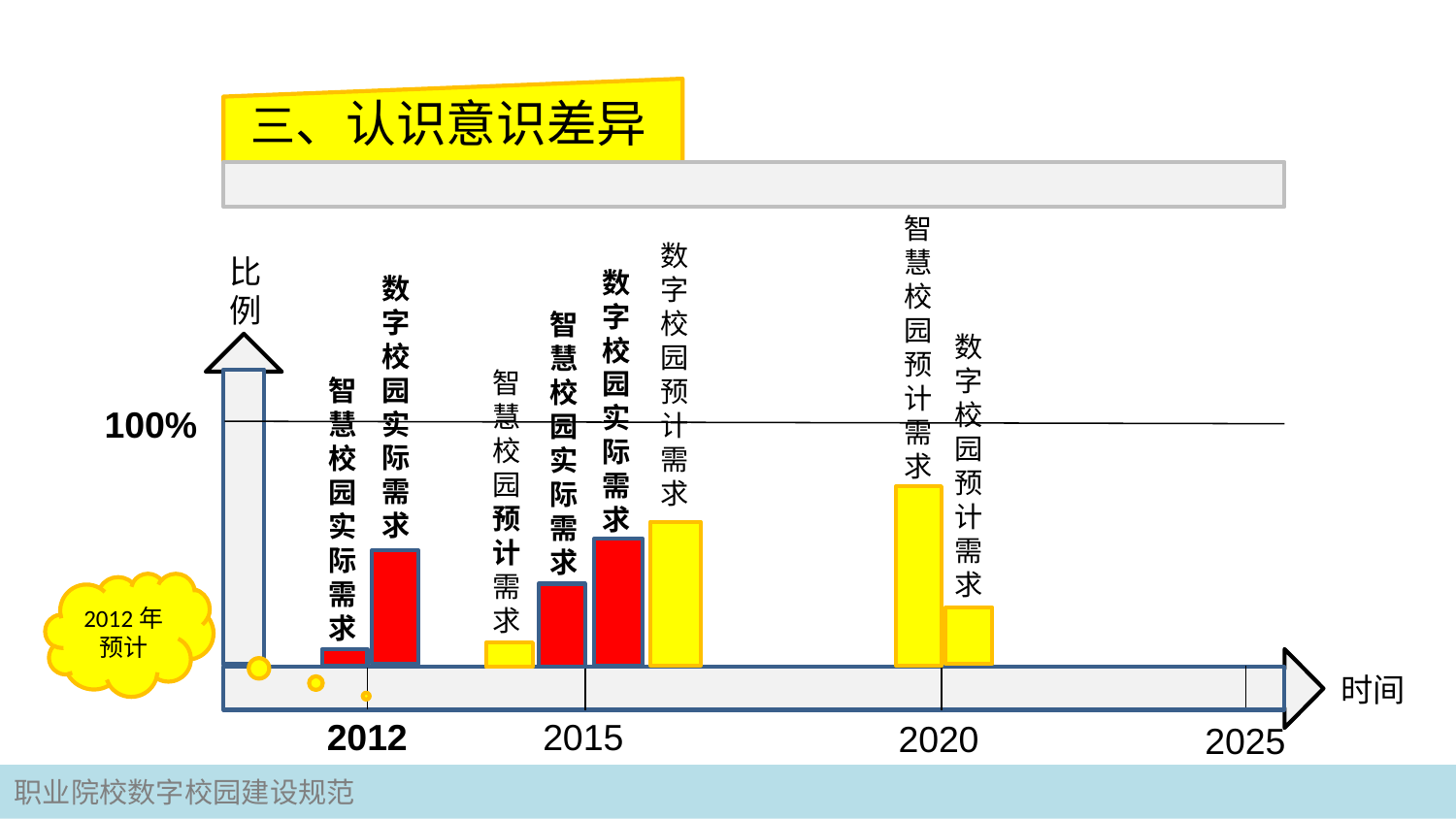

# 三、认识意识差异

智慧校园预计需求
数字校园预计需求
比
例
数字校园实际需求
数字校园实际需求
智慧校园实际需求
数字校园预计需求

智慧校园预计需求
智慧校园实际需求

100%

2012年预计

时间

2012
2015
2020
2025
职业院校数字校园建设规范